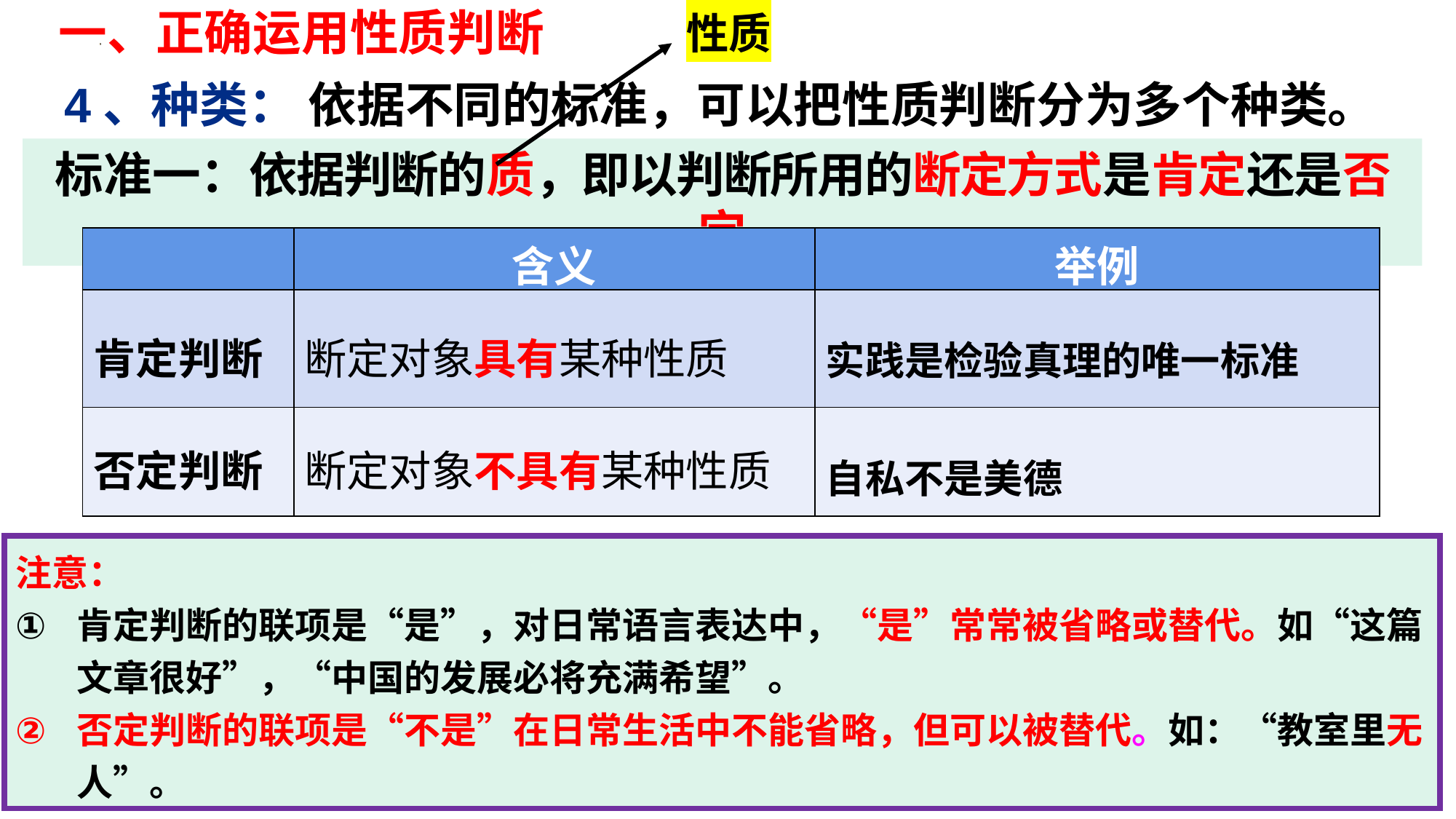

一、正确运用性质判断
性质
4、种类： 依据不同的标准，可以把性质判断分为多个种类。
标准一：依据判断的质，即以判断所用的断定方式是肯定还是否定
|  | 含义 | 举例 |
| --- | --- | --- |
| 肯定判断 | 断定对象具有某种性质 | 实践是检验真理的唯一标准 |
| 否定判断 | 断定对象不具有某种性质 | 自私不是美德 |
注意：
肯定判断的联项是“是”，对日常语言表达中，“是”常常被省略或替代。如“这篇文章很好”，“中国的发展必将充满希望”。
否定判断的联项是“不是”在日常生活中不能省略，但可以被替代。如：“教室里无人”。